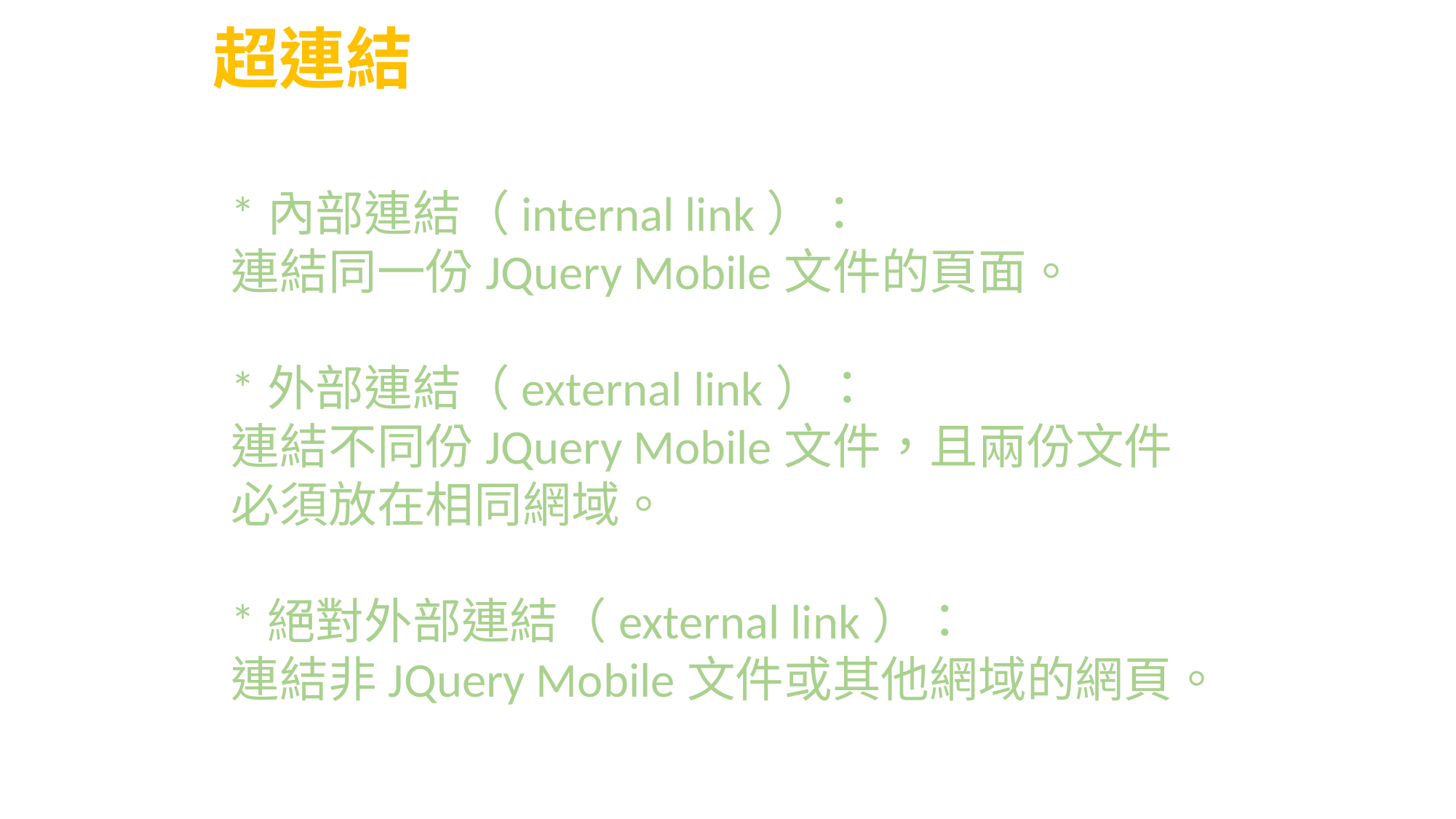

超連結
*內部連結（internal link）：
連結同一份JQuery Mobile文件的頁面。

*外部連結（external link）：
連結不同份JQuery Mobile文件，且兩份文件必須放在相同網域。

*絕對外部連結（external link）：
連結非JQuery Mobile文件或其他網域的網頁。
7